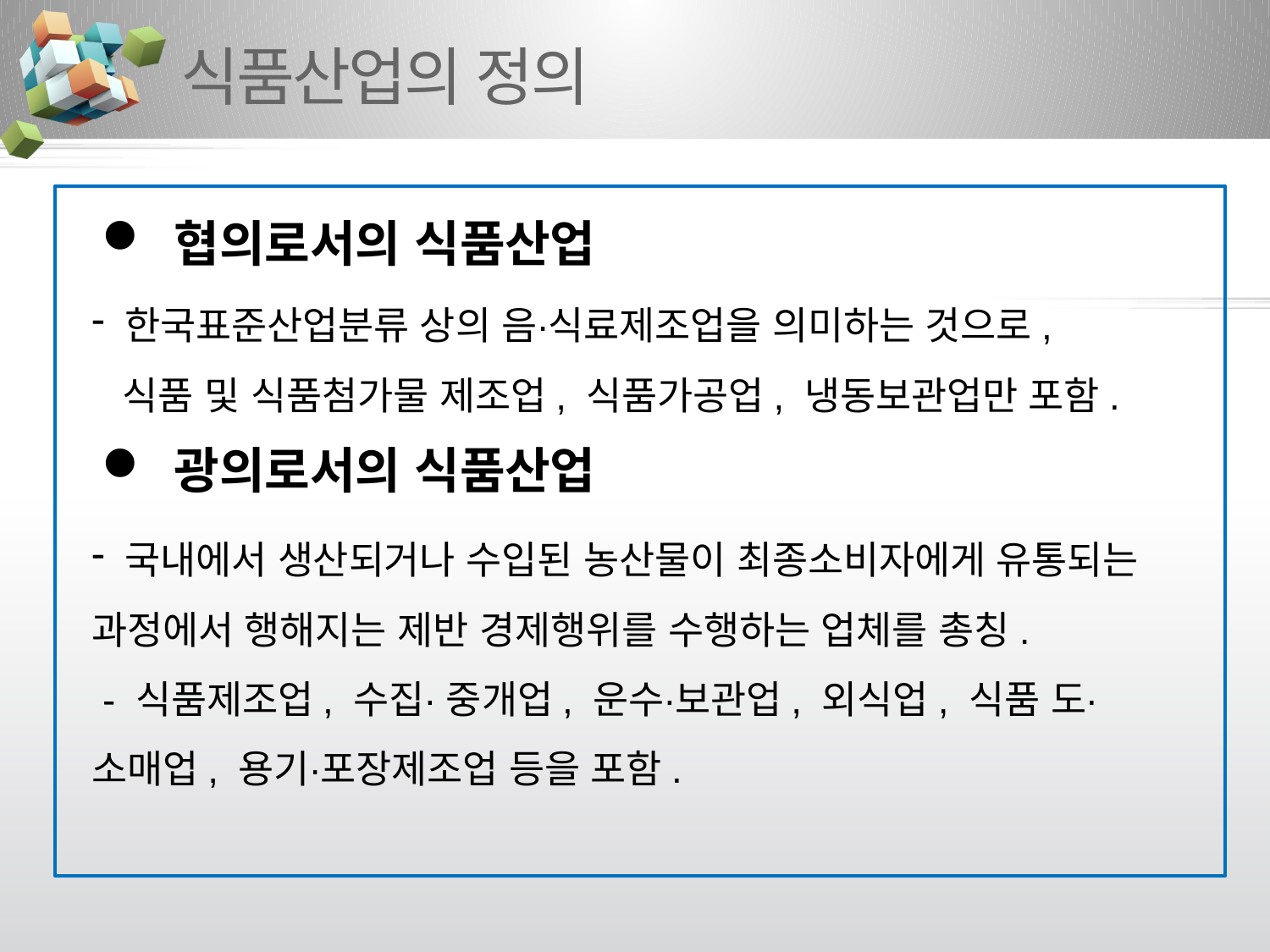

# 식품산업의 정의

 협의로서의 식품산업

 한국표준산업분류 상의 음∙식료제조업을 의미하는 것으로,
  식품 및 식품첨가물 제조업, 식품가공업, 냉동보관업만 포함.

 광의로서의 식품산업

 국내에서 생산되거나 수입된 농산물이 최종소비자에게 유통되는 과정에서 행해지는 제반 경제행위를 수행하는 업체를 총칭.
 - 식품제조업, 수집∙ 중개업, 운수∙보관업, 외식업, 식품 도∙소매업, 용기∙포장제조업 등을 포함.